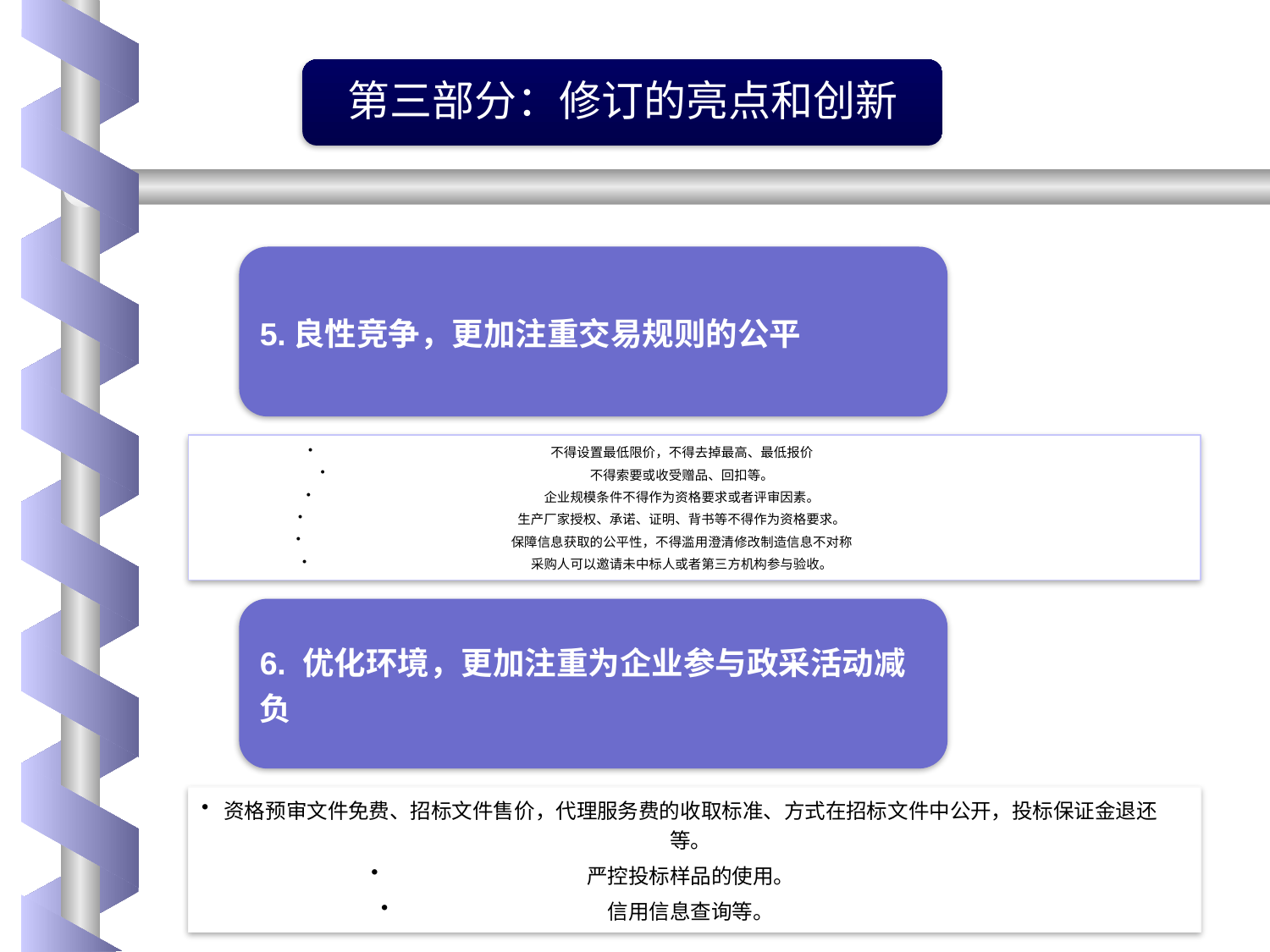

第三部分：修订的亮点和创新
5.良性竞争，更加注重交易规则的公平
不得设置最低限价，不得去掉最高、最低报价
6. 优化环境，更加注重为企业参与政采活动减负
资格预审文件免费、招标文件售价，代理服务费的收取标准、方式在招标文件中公开，投标保证金退还等。
生产厂家授权、承诺、证明、背书等不得作为资格要求。
采购人可以邀请未中标人或者第三方机构参与验收。
严控投标样品的使用。
不得索要或收受赠品、回扣等。
企业规模条件不得作为资格要求或者评审因素。
信用信息查询等。
保障信息获取的公平性，不得滥用澄清修改制造信息不对称